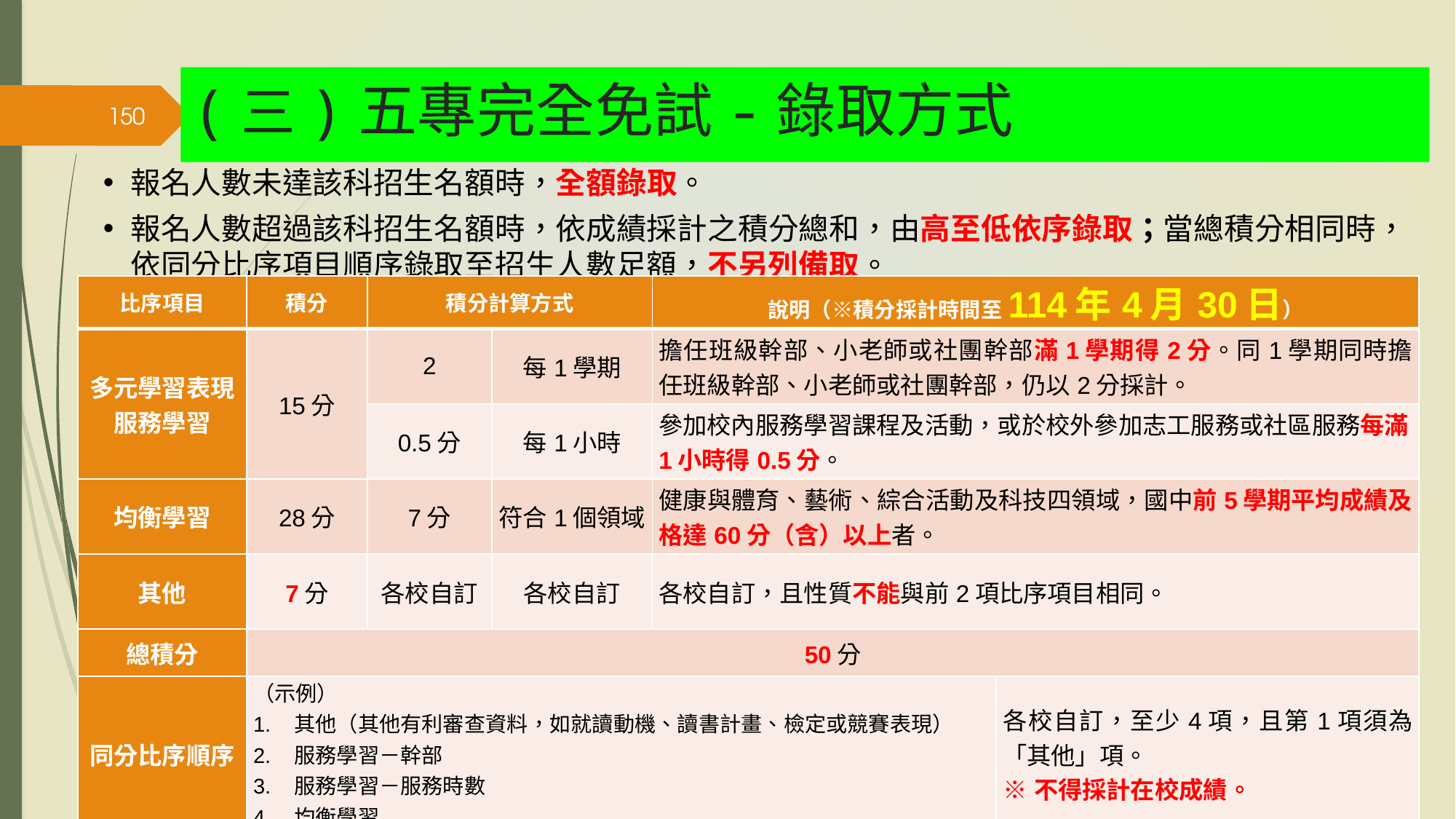

(三)五專完全免試-錄取方式
150

報名人數未達該科招生名額時，全額錄取。
報名人數超過該科招生名額時，依成績採計之積分總和，由高至低依序錄取；當總積分相同時，依同分比序項目順序錄取至招生人數足額，不另列備取。
| 比序項目 | 積分 | 積分計算方式 |  | 說明（※積分採計時間至114年4月30日） |  |
| --- | --- | --- | --- | --- | --- |
| 多元學習表現 服務學習 | 15分 | 2 | 每1學期 | 擔任班級幹部、小老師或社團幹部滿1學期得2分。同1學期同時擔任班級幹部、小老師或社團幹部，仍以2分採計。 |  |
|  |  | 0.5分 | 每1小時 | 參加校內服務學習課程及活動，或於校外參加志工服務或社區服務每滿1小時得0.5分。 |  |
| 均衡學習 | 28分 | 7分 | 符合1個領域 | 健康與體育、藝術、綜合活動及科技四領域，國中前5學期平均成績及格達60分（含）以上者。 |  |
| 其他 | 7分 | 各校自訂 | 各校自訂 | 各校自訂，且性質不能與前2項比序項目相同。 |  |
| 總積分 | 50分 |  |  |  |  |
| 同分比序順序 | （示例） 其他（其他有利審查資料，如就讀動機、讀書計畫、檢定或競賽表現） 服務學習－幹部 服務學習－服務時數 均衡學習 |  |  |  | 各校自訂，至少4項，且第1項須為「其他」項。 ※不得採計在校成績。 |